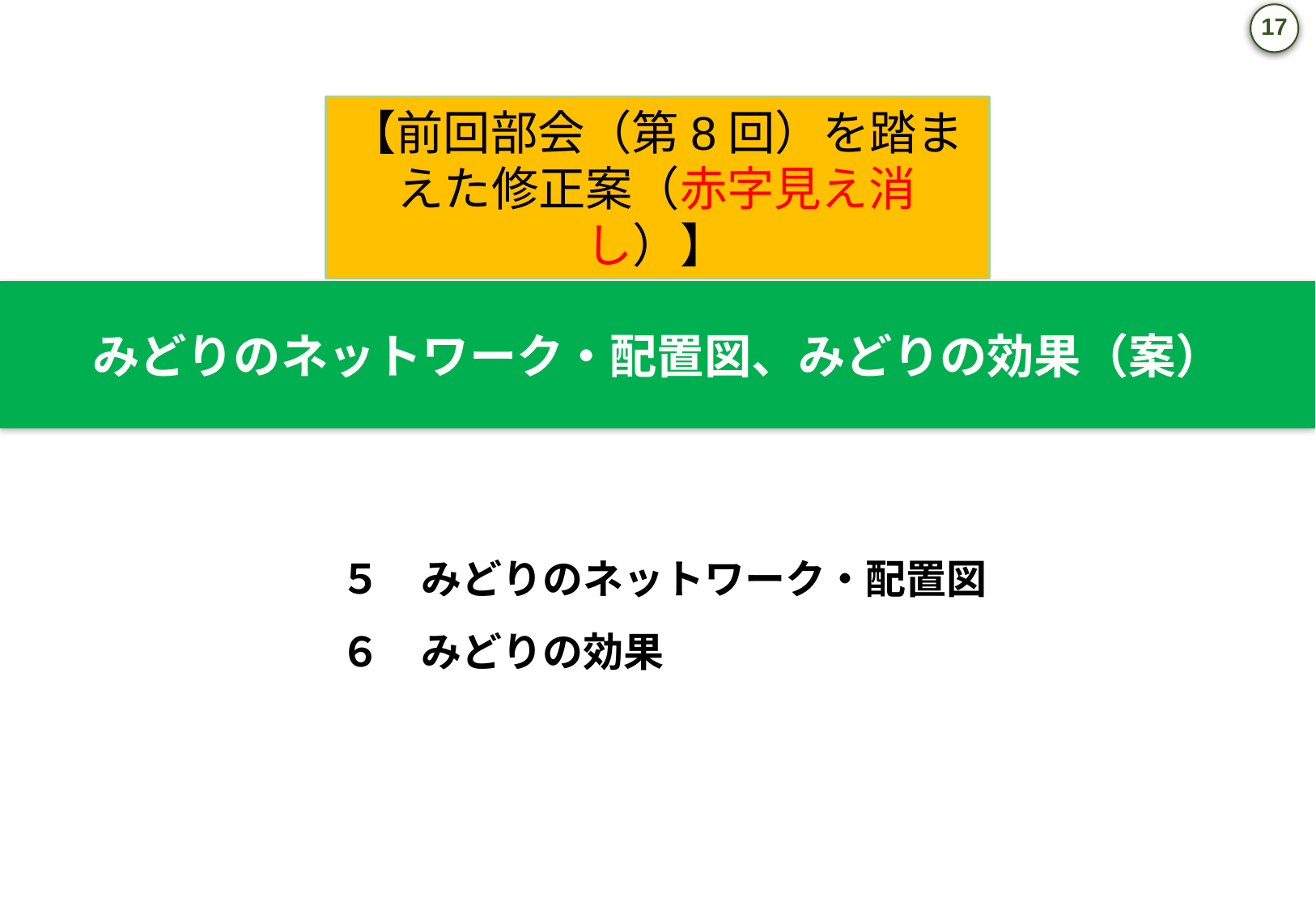

17
【前回部会（第8回）を踏まえた修正案（赤字見え消し）】
みどりのネットワーク・配置図、みどりの効果（案）
５　みどりのネットワーク・配置図
６　みどりの効果